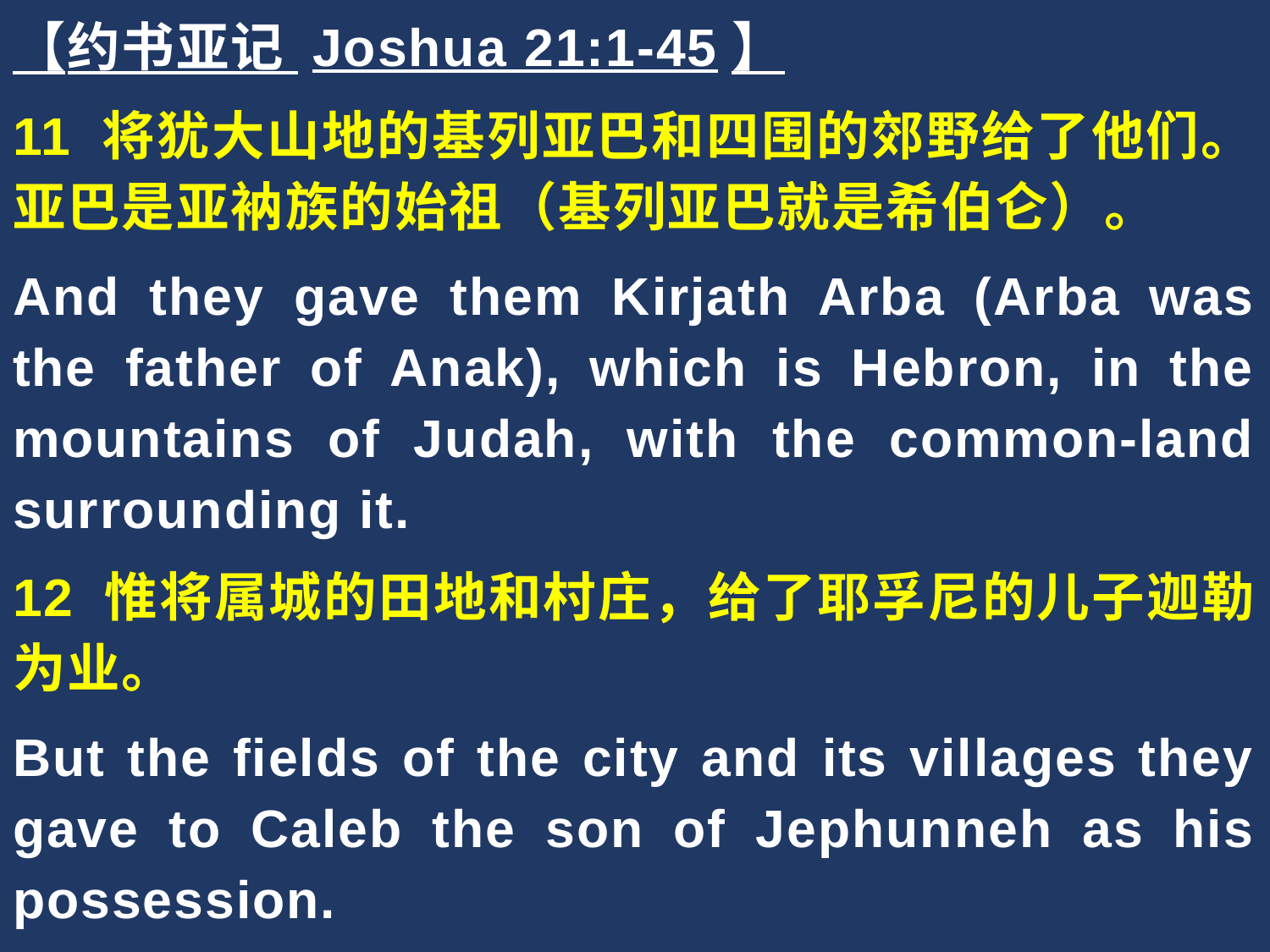

【约书亚记 Joshua 21:1-45】
11 将犹大山地的基列亚巴和四围的郊野给了他们。亚巴是亚衲族的始祖（基列亚巴就是希伯仑）。
And they gave them Kirjath Arba (Arba was the father of Anak), which is Hebron, in the mountains of Judah, with the common-land surrounding it.
12 惟将属城的田地和村庄，给了耶孚尼的儿子迦勒为业。
But the fields of the city and its villages they gave to Caleb the son of Jephunneh as his possession.